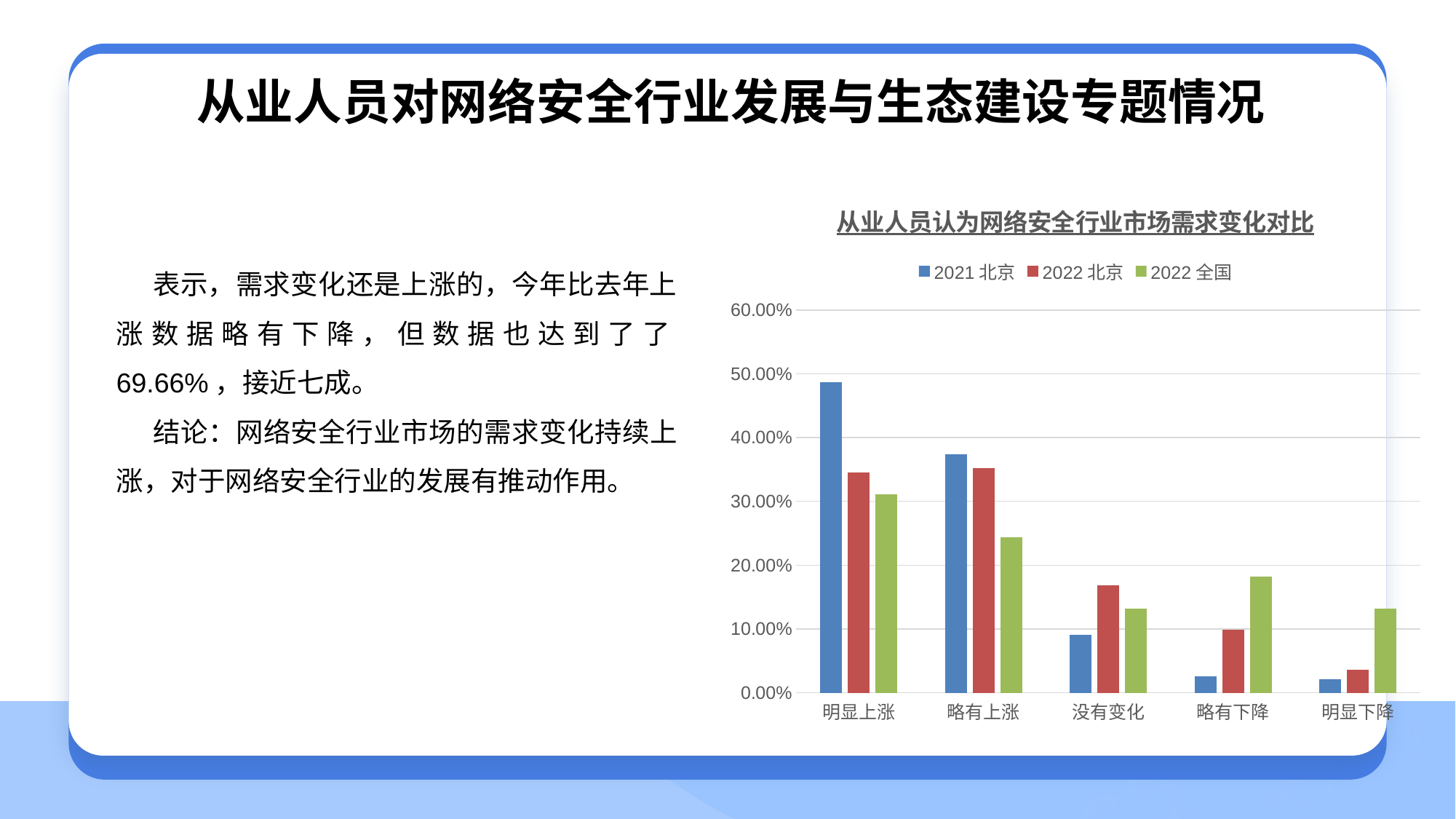

从业人员对网络安全行业发展与生态建设专题情况

### Chart: 从业人员认为网络安全行业市场需求变化对比

| Category | 2021北京 | 2022北京 | 2022全国 |
|---|---|---|---|
| 明显上涨 | 0.487 | 0.3449 | 0.3109 |
| 略有上涨 | 0.3739 | 0.3517 | 0.2432 |
| 没有变化 | 0.0913 | 0.1685 | 0.1316 |
| 略有下降 | 0.0261 | 0.0989 | 0.1818 |
| 明显下降 | 0.0217 | 0.036 | 0.1324 |
表示，需求变化还是上涨的，今年比去年上涨数据略有下降，但数据也达到了了69.66%，接近七成。
结论：网络安全行业市场的需求变化持续上涨，对于网络安全行业的发展有推动作用。